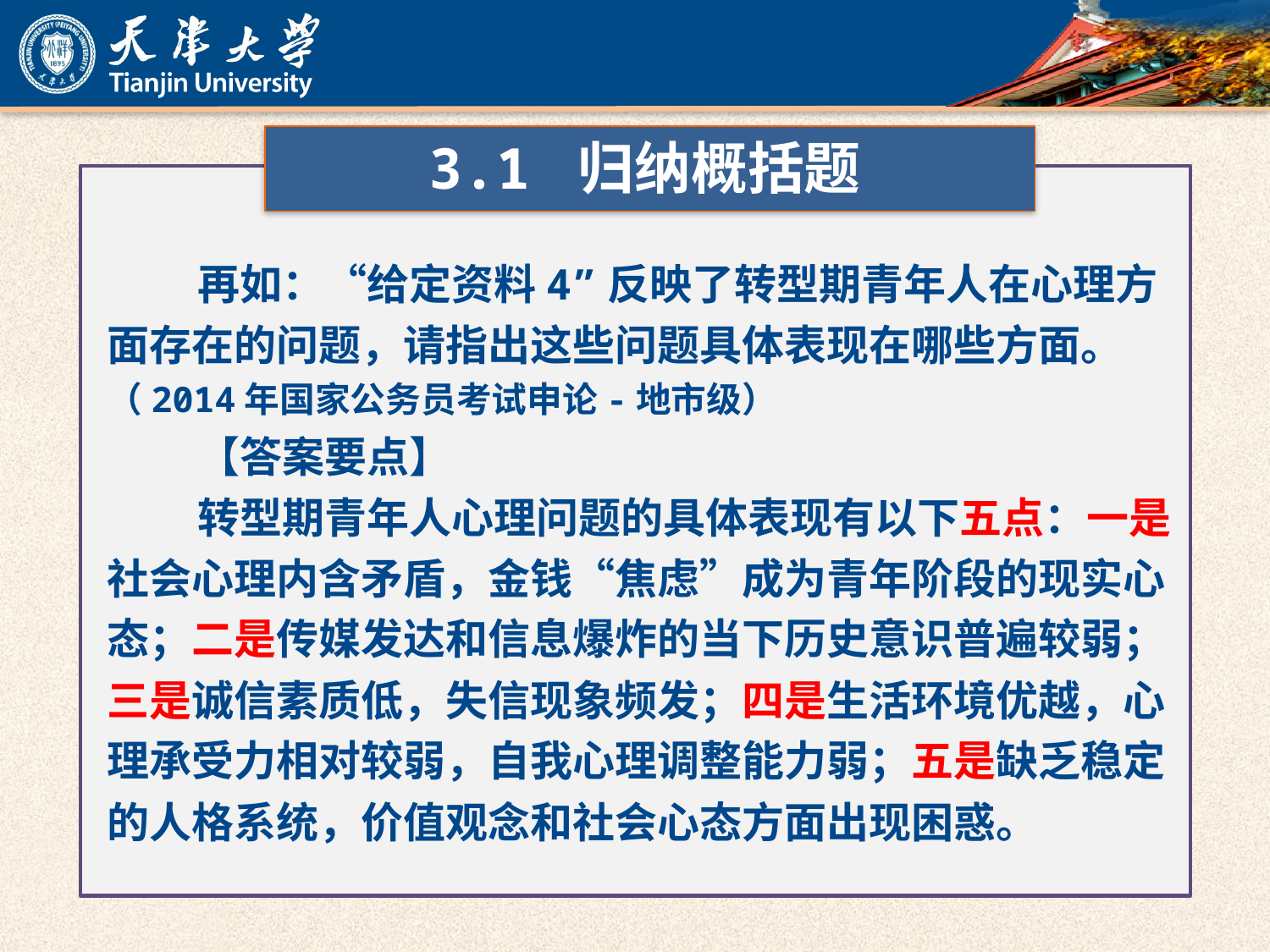

3.1 归纳概括题

再如：“给定资料4”反映了转型期青年人在心理方面存在的问题，请指出这些问题具体表现在哪些方面。 （2014年国家公务员考试申论-地市级）
【答案要点】
转型期青年人心理问题的具体表现有以下五点：一是社会心理内含矛盾，金钱“焦虑”成为青年阶段的现实心态；二是传媒发达和信息爆炸的当下历史意识普遍较弱；三是诚信素质低，失信现象频发；四是生活环境优越，心理承受力相对较弱，自我心理调整能力弱；五是缺乏稳定的人格系统，价值观念和社会心态方面出现困惑。